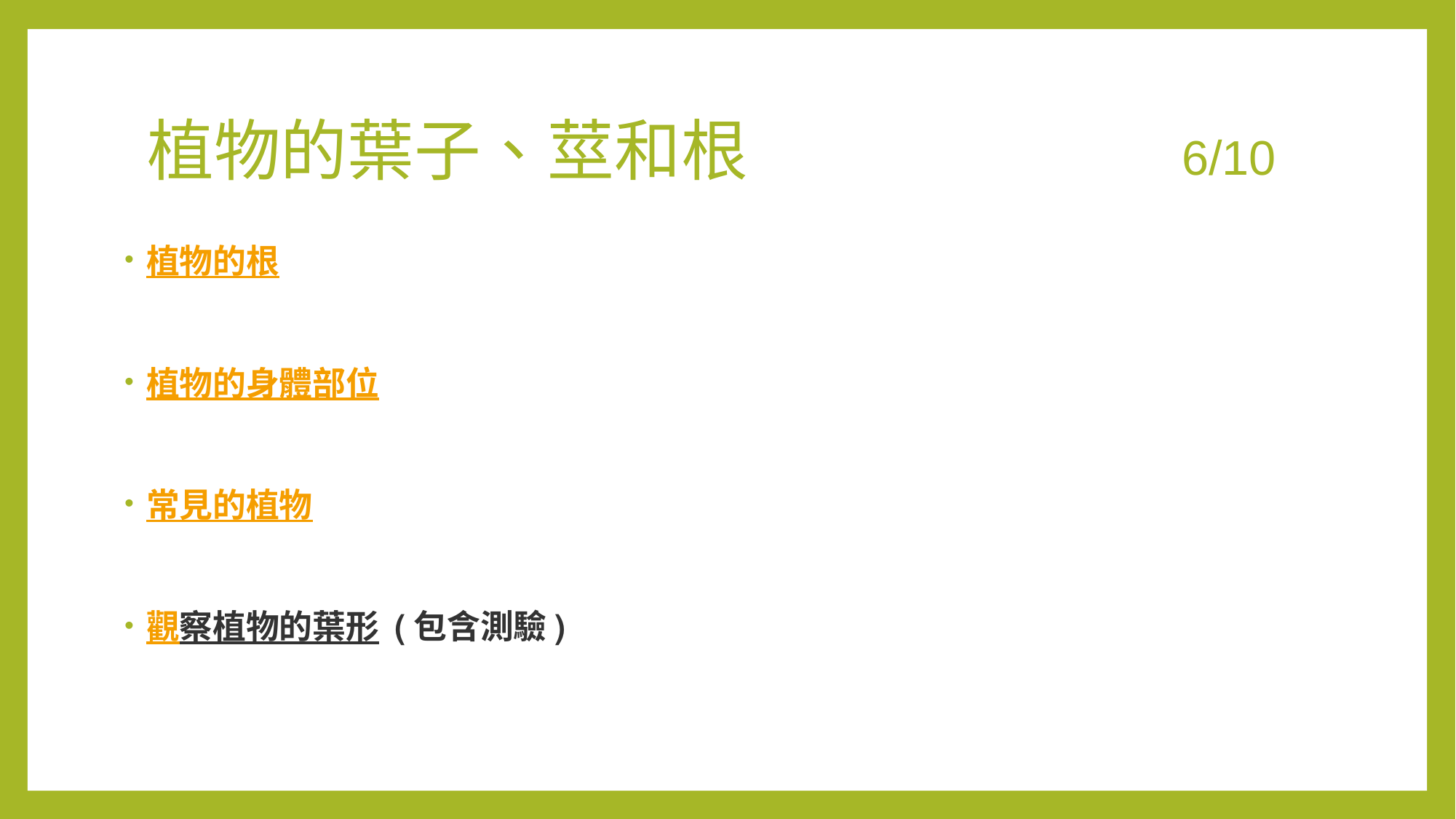

# 植物的葉子、莖和根                            6/10
植物的根

植物的身體部位

常見的植物

觀察植物的葉形 (包含測驗)